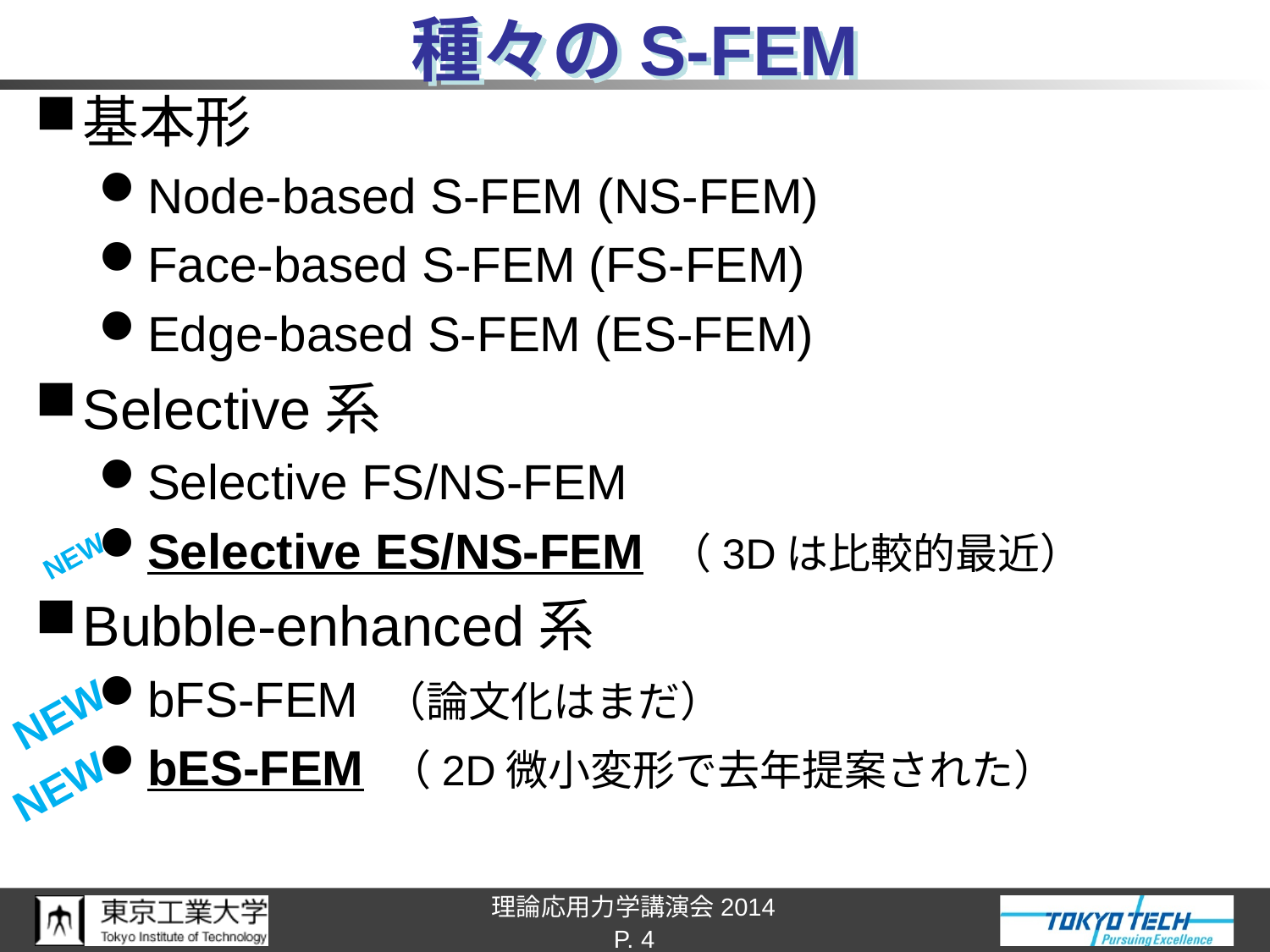

# 種々のS-FEM
基本形
Node-based S-FEM (NS-FEM)
Face-based S-FEM (FS-FEM)
Edge-based S-FEM (ES-FEM)
Selective系
Selective FS/NS-FEM
Selective ES/NS-FEM （3Dは比較的最近）
Bubble-enhanced系
bFS-FEM （論文化はまだ）
bES-FEM （2D微小変形で去年提案された）
NEW
NEW
NEW
P. 4